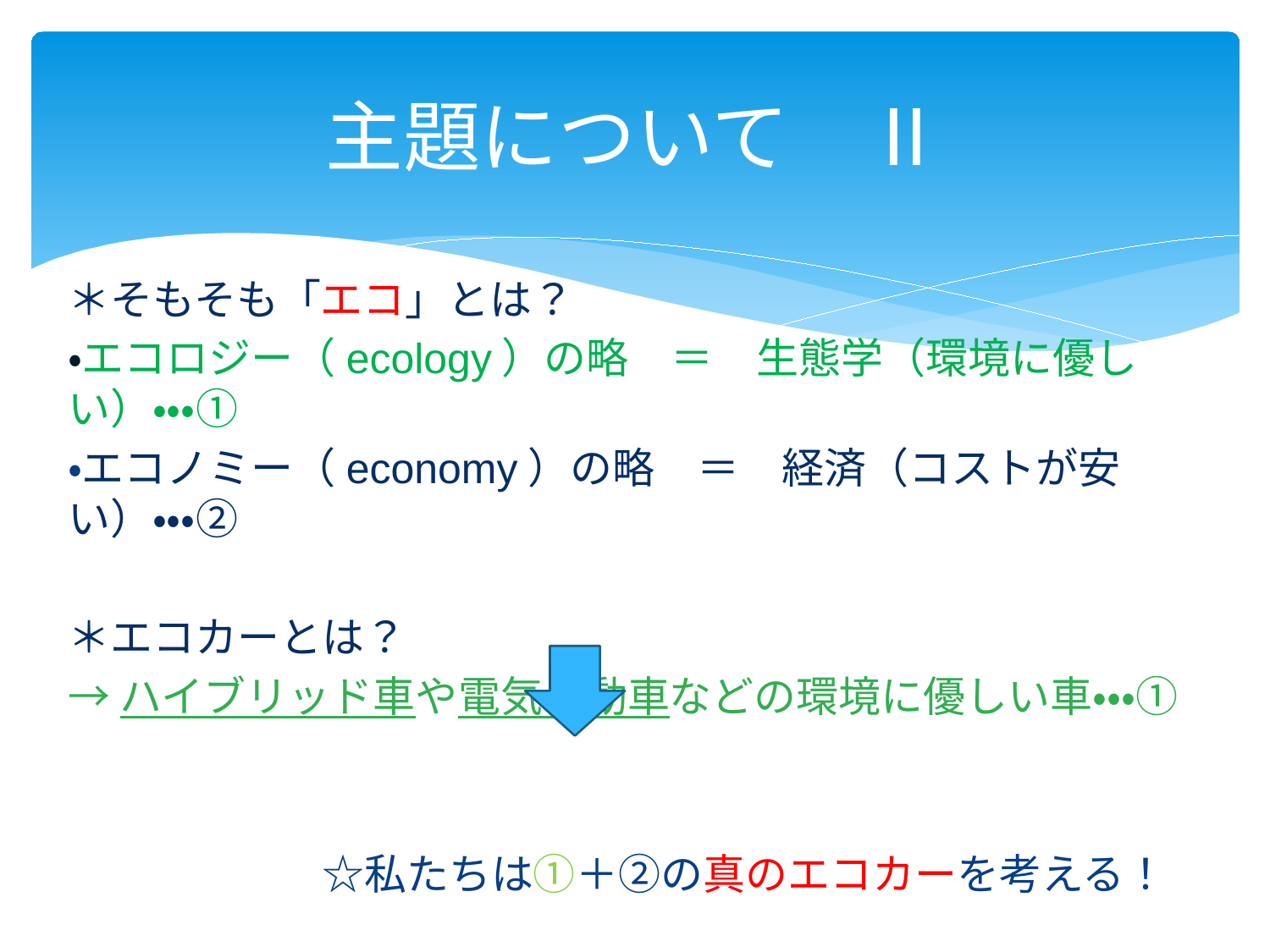

# 主題について　Ⅱ
＊そもそも「エコ」とは？
・エコロジー（ecology）の略　＝　生態学（環境に優しい）・・・①
・エコノミー（economy）の略　＝　経済（コストが安い）・・・②

＊エコカーとは？
→ハイブリッド車や電気自動車などの環境に優しい車・・・①

　　　　　　☆私たちは①＋②の真のエコカーを考える！